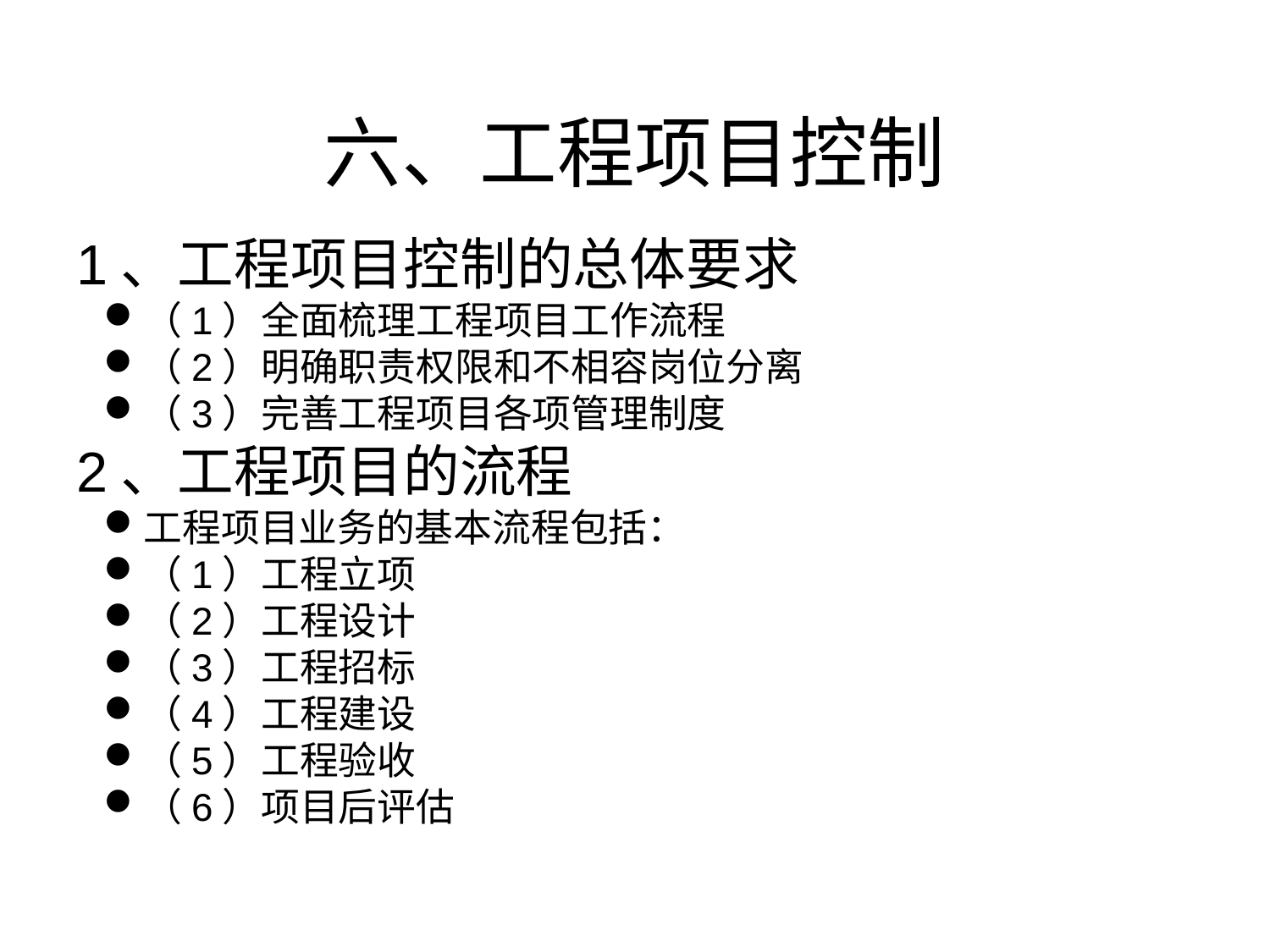

六、工程项目控制
1、工程项目控制的总体要求
（1）全面梳理工程项目工作流程
（2）明确职责权限和不相容岗位分离
（3）完善工程项目各项管理制度
2、工程项目的流程
工程项目业务的基本流程包括：
（1）工程立项
（2）工程设计
（3）工程招标
（4）工程建设
（5）工程验收
（6）项目后评估